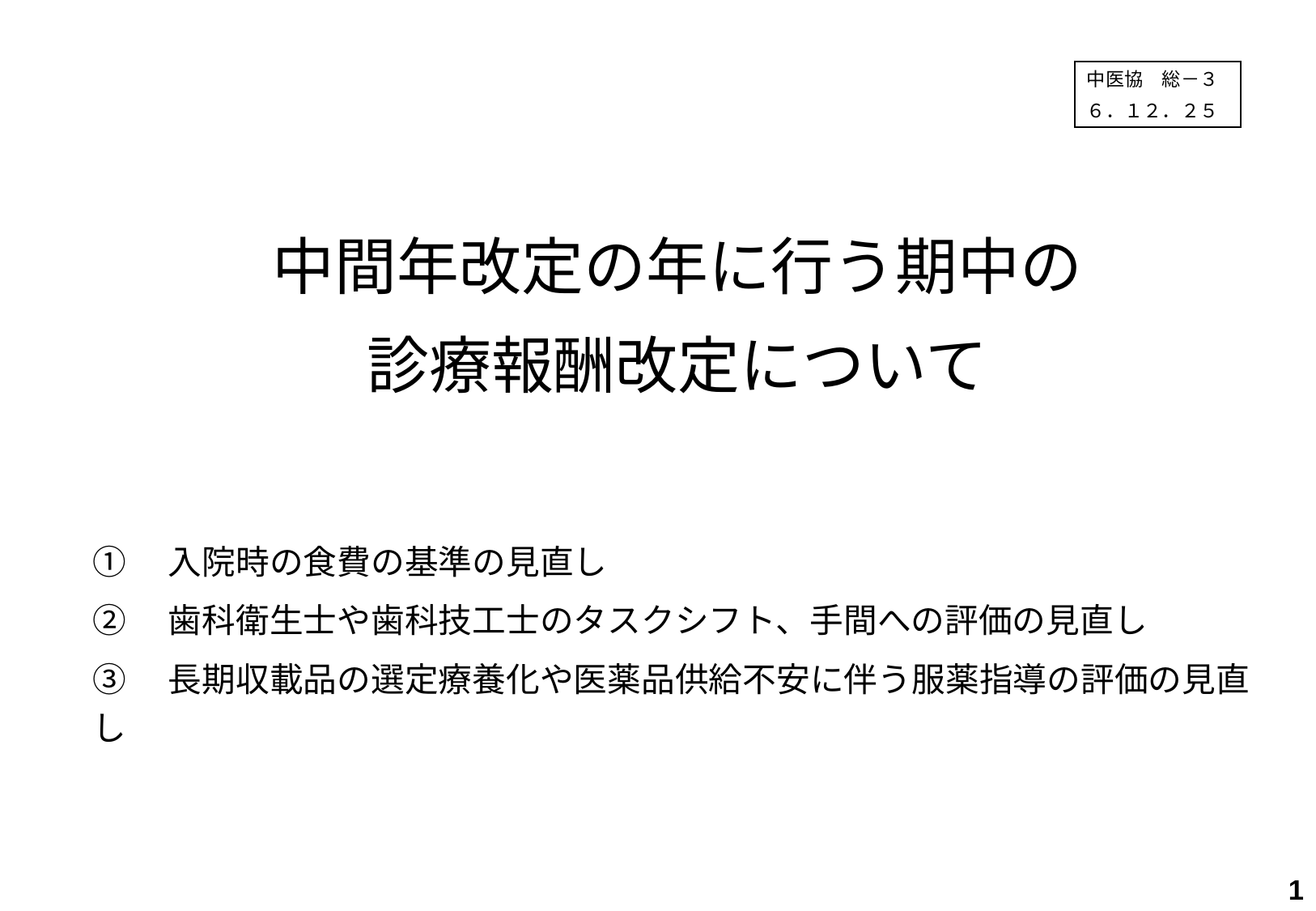

中医協　総－３
６．１２．２５
中間年改定の年に行う期中の
診療報酬改定について
入院時の食費について
①　入院時の食費の基準の見直し
②　歯科衛生士や歯科技工士のタスクシフト、手間への評価の見直し
③　長期収載品の選定療養化や医薬品供給不安に伴う服薬指導の評価の見直し

1